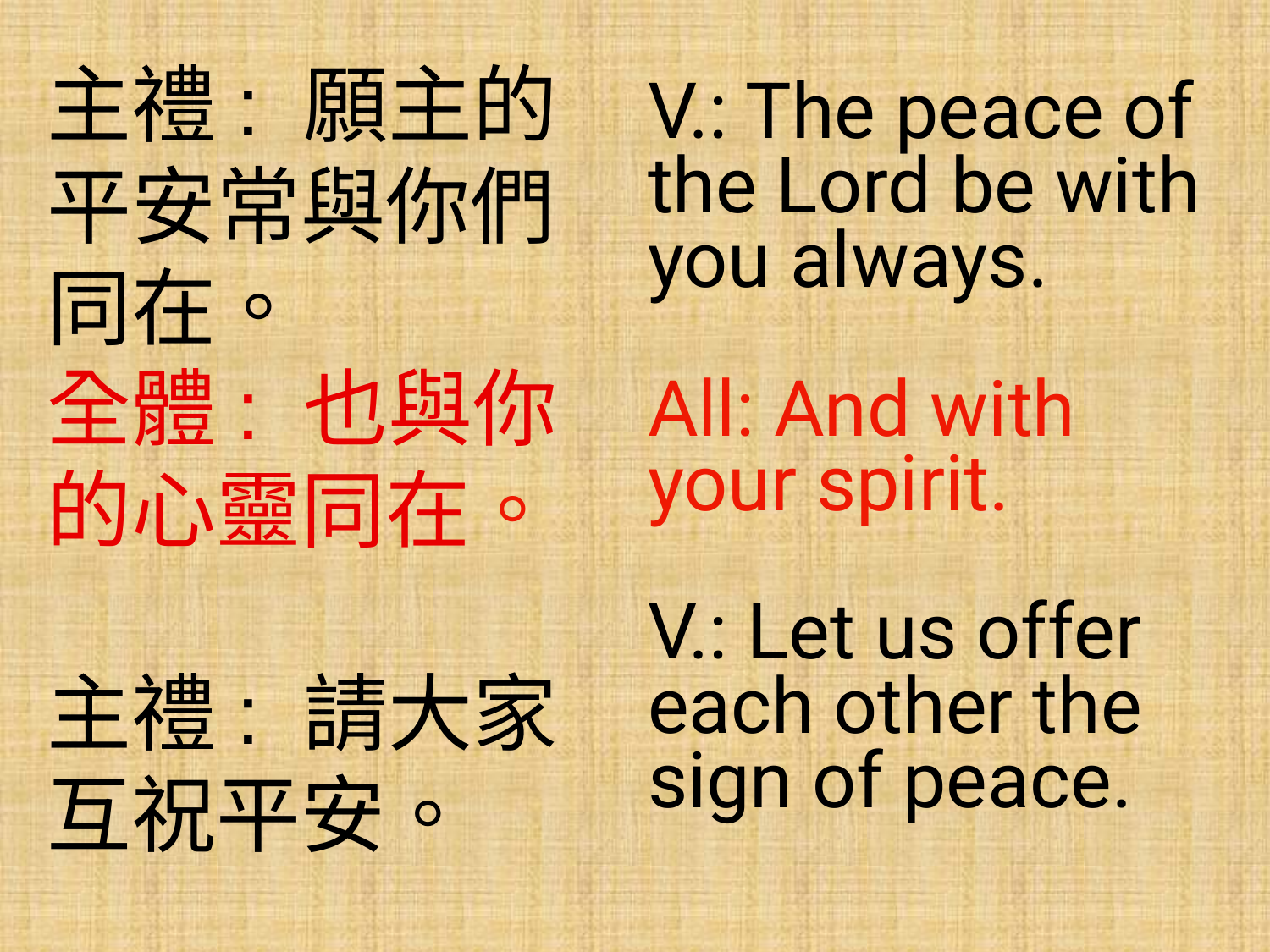

主禮: 願主的平安常與你們同在。
全體: 也與你的心靈同在。

主禮: 請大家互祝平安。
V.: The peace of the Lord be with you always.

All: And with your spirit.

V.: Let us offer each other the sign of peace.